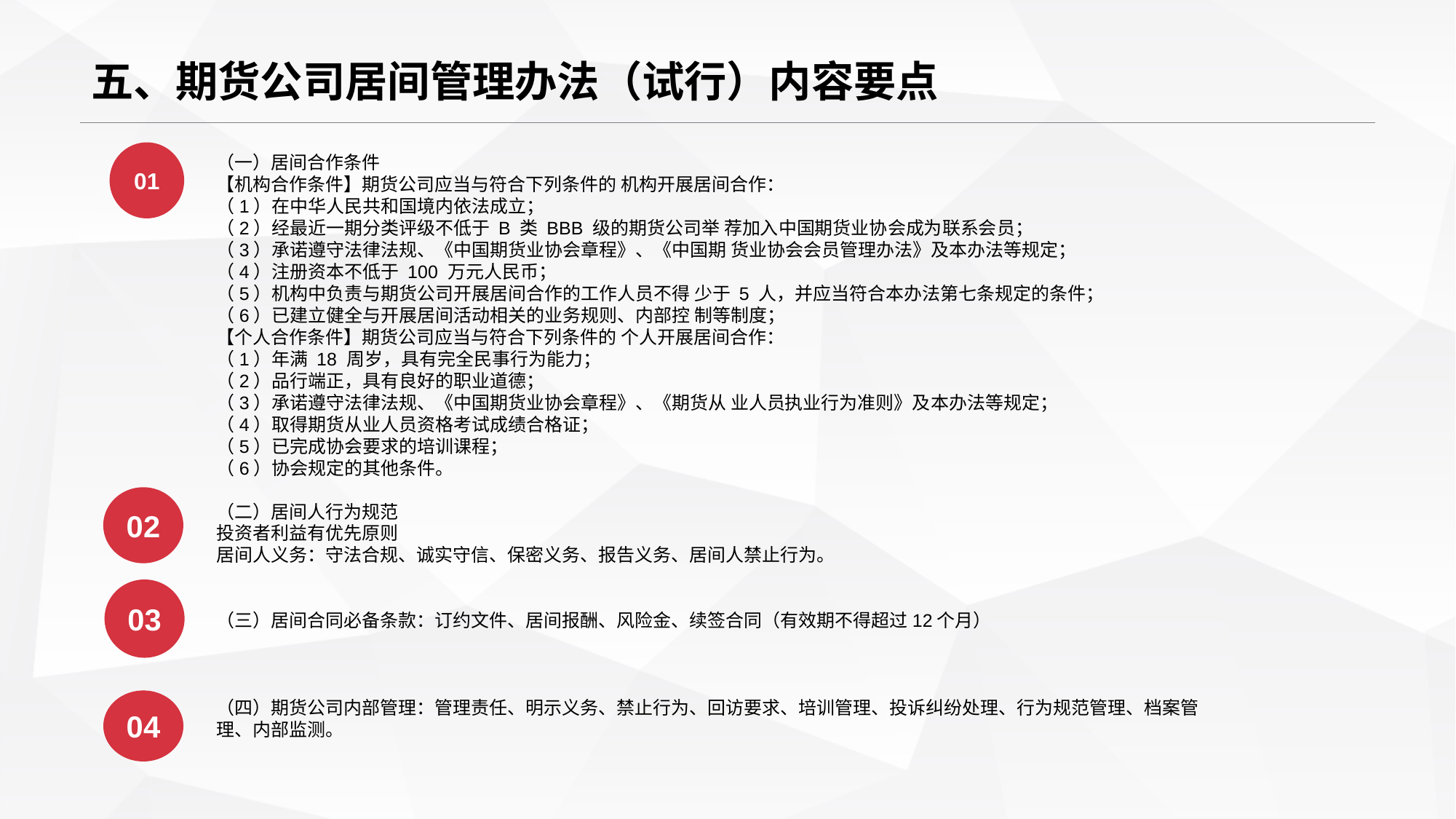

# 五、期货公司居间管理办法（试行）内容要点
01
（一）居间合作条件
【机构合作条件】期货公司应当与符合下列条件的 机构开展居间合作：
（1）在中华人民共和国境内依法成立；
（2）经最近一期分类评级不低于 B 类 BBB 级的期货公司举 荐加入中国期货业协会成为联系会员；
（3）承诺遵守法律法规、《中国期货业协会章程》、《中国期 货业协会会员管理办法》及本办法等规定；
（4）注册资本不低于 100 万元人民币；
（5）机构中负责与期货公司开展居间合作的工作人员不得 少于 5 人，并应当符合本办法第七条规定的条件；
（6）已建立健全与开展居间活动相关的业务规则、内部控 制等制度；
【个人合作条件】期货公司应当与符合下列条件的 个人开展居间合作：
（1）年满 18 周岁，具有完全民事行为能力；
（2）品行端正，具有良好的职业道德；
（3）承诺遵守法律法规、《中国期货业协会章程》、《期货从 业人员执业行为准则》及本办法等规定；
（4）取得期货从业人员资格考试成绩合格证；
（5）已完成协会要求的培训课程；
（6）协会规定的其他条件。

（二）居间人行为规范
投资者利益有优先原则
居间人义务：守法合规、诚实守信、保密义务、报告义务、居间人禁止行为。

（三）居间合同必备条款：订约文件、居间报酬、风险金、续签合同（有效期不得超过12个月）

（四）期货公司内部管理：管理责任、明示义务、禁止行为、回访要求、培训管理、投诉纠纷处理、行为规范管理、档案管理、内部监测。

02
03
04